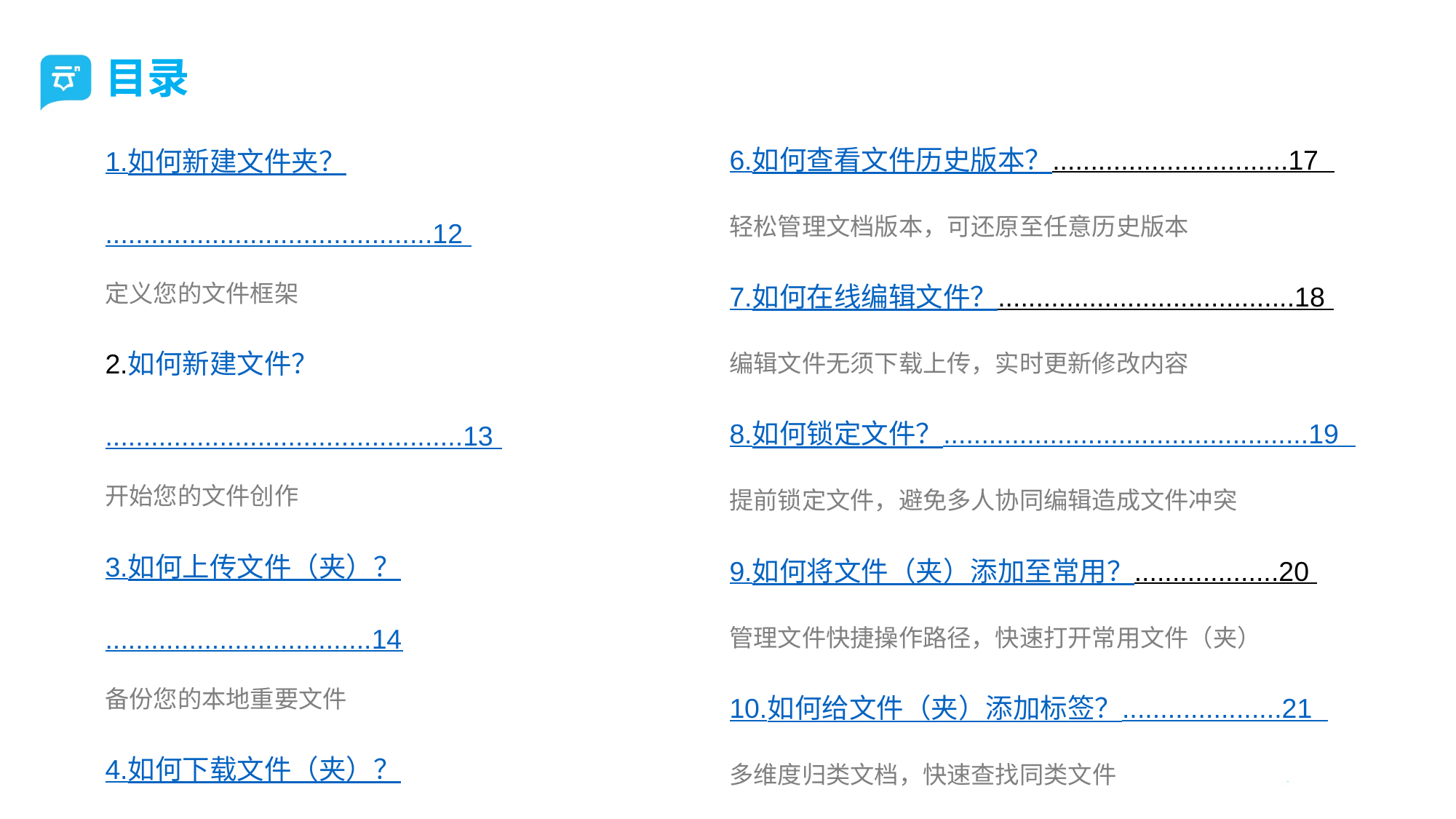

目录
6.如何查看文件历史版本？...............................17
轻松管理文档版本，可还原至任意历史版本
7.如何在线编辑文件？.......................................18
编辑文件无须下载上传，实时更新修改内容
8.如何锁定文件？................................................19
提前锁定文件，避免多人协同编辑造成文件冲突
9.如何将文件（夹）添加至常用？...................20
管理文件快捷操作路径，快速打开常用文件（夹）
10.如何给文件（夹）添加标签？.....................21
多维度归类文档，快速查找同类文件

1.如何新建文件夹？...........................................12
定义您的文件框架
2.如何新建文件？...............................................13
开始您的文件创作
3.如何上传文件（夹）？...................................14
备份您的本地重要文件
4.如何下载文件（夹）？...................................15
下载企业重要共享资料
5.如何预览文件？...............................................16
在线预览多种格式文件，无须下载专业软件